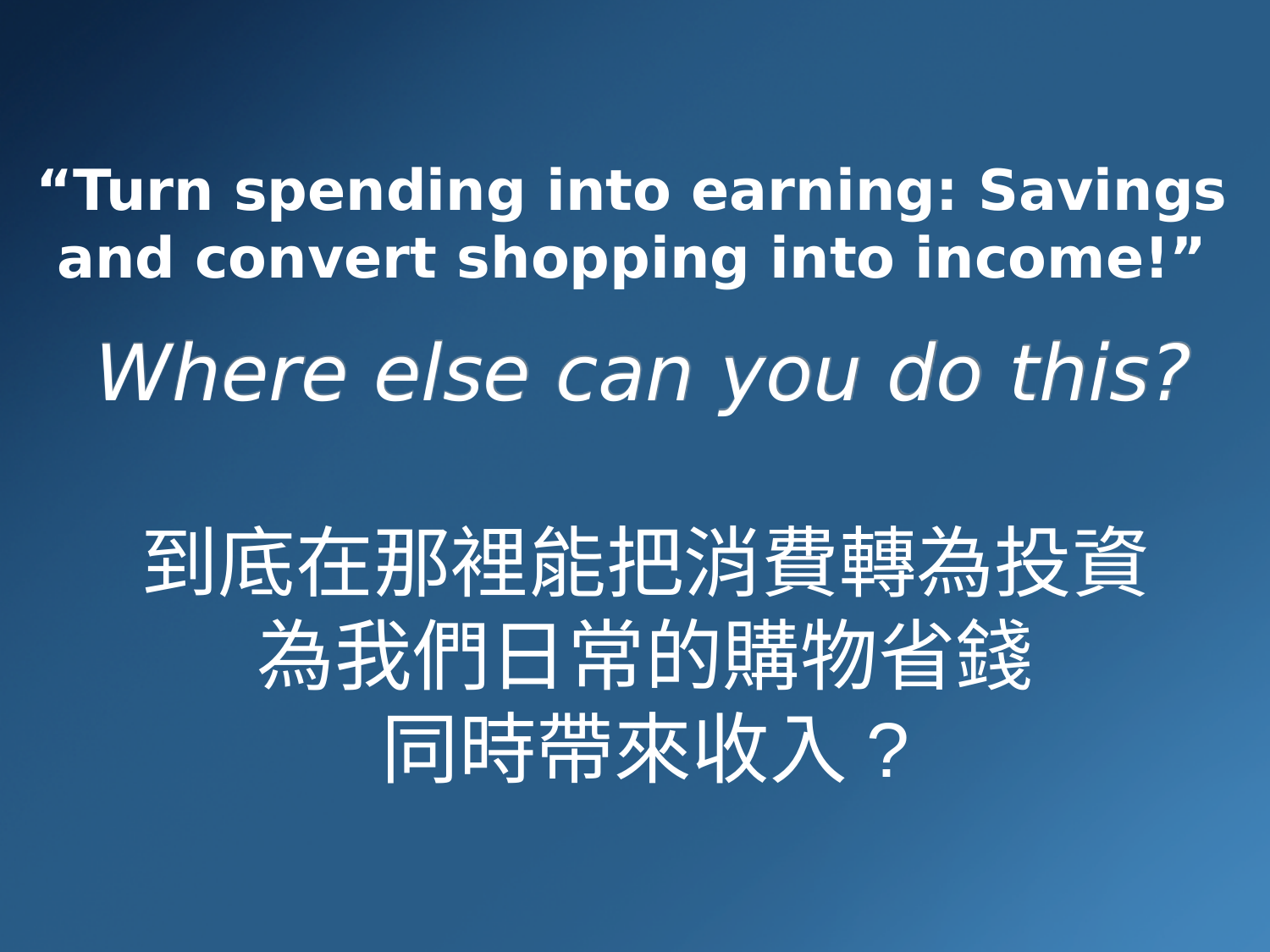

“Turn spending into earning: Savings and convert shopping into income!”

Where else can you do this?
到底在那裡能把消費轉為投資
為我們日常的購物省錢
同時帶來收入?